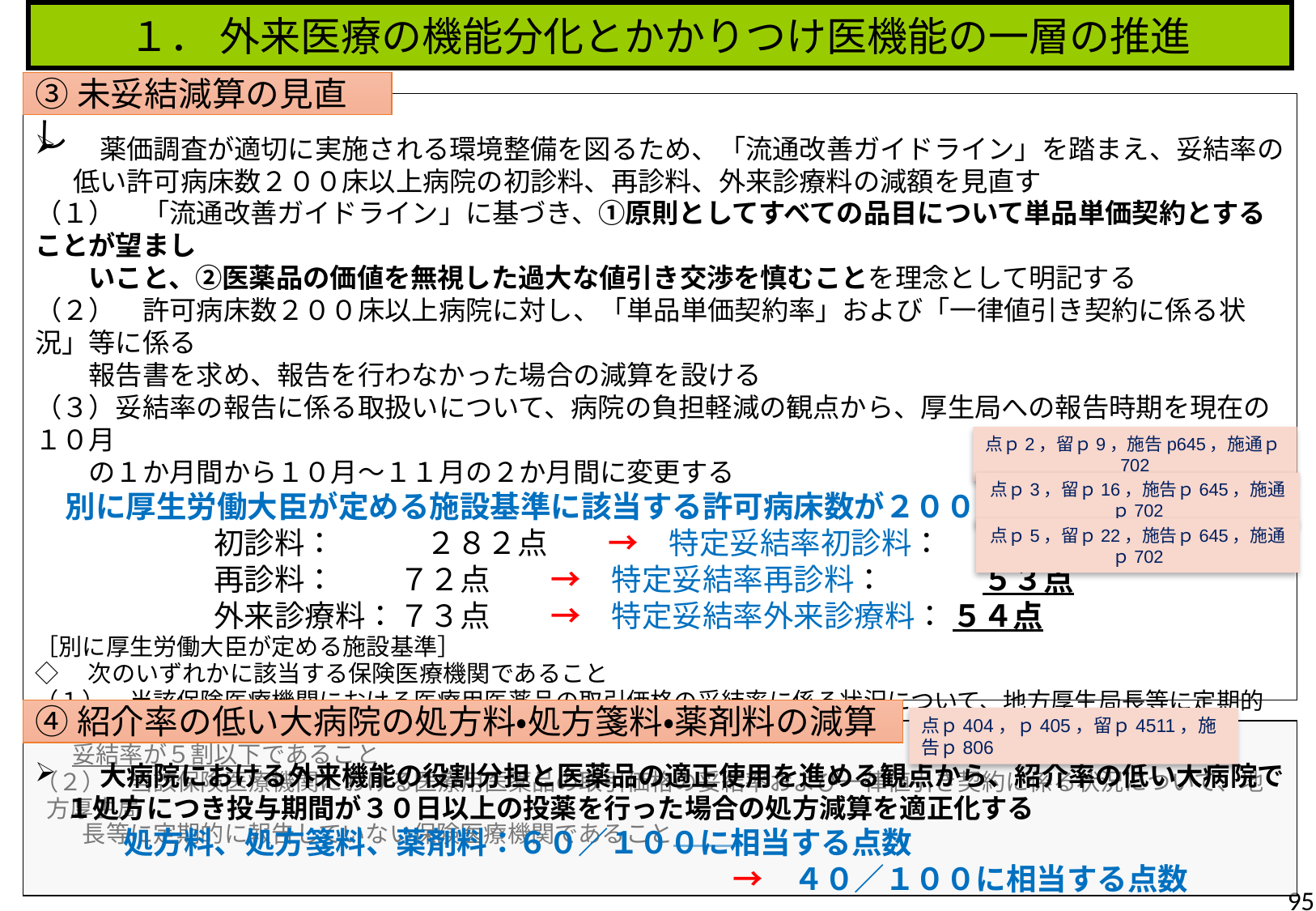

１． 外来医療の機能分化とかかりつけ医機能の一層の推進
③未妥結減算の見直し

　薬価調査が適切に実施される環境整備を図るため、「流通改善ガイドライン」を踏まえ、妥結率の低い許可病床数２００床以上病院の初診料、再診料、外来診療料の減額を見直す
（１）　「流通改善ガイドライン」に基づき、①原則としてすべての品目について単品単価契約とすることが望まし
　　いこと、②医薬品の価値を無視した過大な値引き交渉を慎むことを理念として明記する
（２）　許可病床数２００床以上病院に対し、「単品単価契約率」および「一律値引き契約に係る状況」等に係る
　　報告書を求め、報告を行わなかった場合の減算を設ける
（３）妥結率の報告に係る取扱いについて、病院の負担軽減の観点から、厚生局への報告時期を現在の１０月
　　の１か月間から１０月～１１月の２か月間に変更する
　別に厚生労働大臣が定める施設基準に該当する許可病床数が２００床以上の病院
	初診料：　　　２８２点　　→　特定妥結率初診料： 　　２０９点
	再診料：	７２点　　→　特定妥結率再診料：　　　 ５３点
	外来診療料：	７３点　　→　特定妥結率外来診療料： ５４点
［別に厚生労働大臣が定める施設基準］
◇　次のいずれかに該当する保険医療機関であること
（１）　当該保険医療機関における医療用医薬品の取引価格の妥結率に係る状況について、地方厚生局長等に定期的に報告し、
      妥結率が５割以下であること
（２）　当該保険医療機関における医療用医薬品の取引価格の妥結率および一律値引き契約に係る状況について、地方厚生局
　　長等に定期的に報告していない保険医療機関であること
点ｐ2，留ｐ9，施告p645，施通ｐ702
点ｐ3，留ｐ16，施告ｐ645，施通ｐ702
点ｐ5，留ｐ22，施告ｐ645，施通ｐ702
④紹介率の低い大病院の処方料・処方箋料・薬剤料の減算
点ｐ404，ｐ405，留ｐ4511，施告ｐ806

　大病院における外来機能の役割分担と医薬品の適正使用を進める観点から、紹介率の低い大病院で
    １処方につき投与期間が３０日以上の投薬を行った場合の処方減算を適正化する
　　    処方料、処方箋料、薬剤料：６０／１００に相当する点数
　　　　　　　　　　　　　　　　　　　　　　　→　４０／１００に相当する点数
95